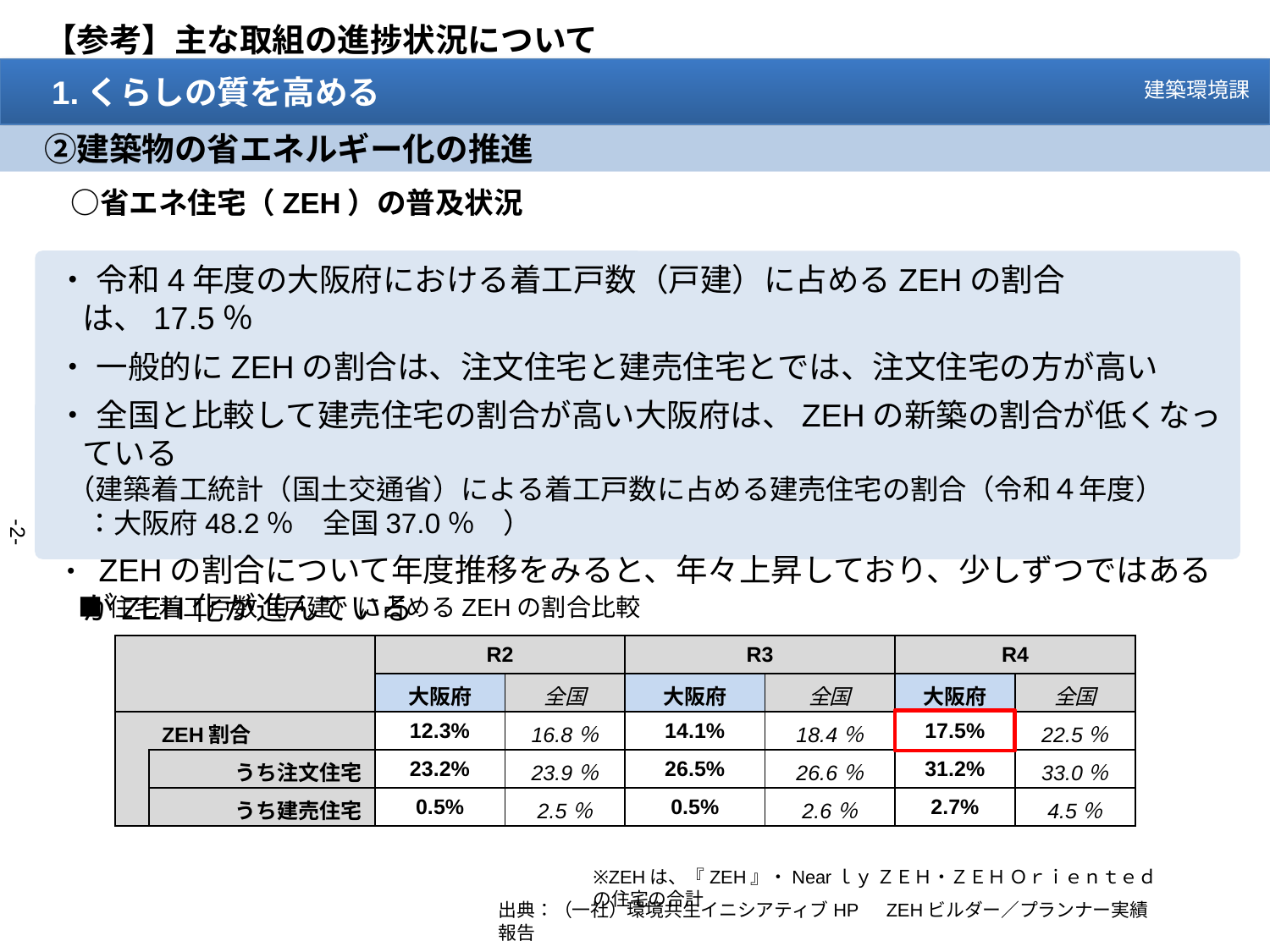

【参考】主な取組の進捗状況について
　1.くらしの質を高める
建築環境課
　②建築物の省エネルギー化の推進
　　○省エネ住宅（ZEH）の普及状況

・ 令和4年度の大阪府における着工戸数（戸建）に占めるZEHの割合は、17.5％
・ 一般的にZEHの割合は、注文住宅と建売住宅とでは、注文住宅の方が高い
・ 全国と比較して建売住宅の割合が高い大阪府は、ZEHの新築の割合が低くなっている
 （建築着工統計（国土交通省）による着工戸数に占める建売住宅の割合（令和４年度）
　：大阪府48.2％　全国37.0％　）
・ ZEHの割合について年度推移をみると、年々上昇しており、少しずつではあるがZEH化が進んでいる
-2-
■住宅着工戸数（戸建）に占めるZEHの割合比較
|  |  | R2 |  | R3 |  | R4 |  |
| --- | --- | --- | --- | --- | --- | --- | --- |
|  |  | 大阪府 | 全国 | 大阪府 | 全国 | 大阪府 | 全国 |
|  | ZEH割合 | 12.3% | 16.8％ | 14.1% | 18.4％ | 17.5% | 22.5％ |
|  | うち注文住宅 | 23.2% | 23.9％ | 26.5% | 26.6％ | 31.2% | 33.0％ |
|  | うち建売住宅 | 0.5% | 2.5％ | 0.5% | 2.6％ | 2.7% | 4.5％ |

※ZEHは、『ZEH』・Nearｌｙ ＺＥＨ・ＺＥＨ Ｏｒｉｅｎｔｅｄの住宅の合計
出典：（一社）環境共生イニシアティブHP　ZEHビルダー／プランナー実績報告